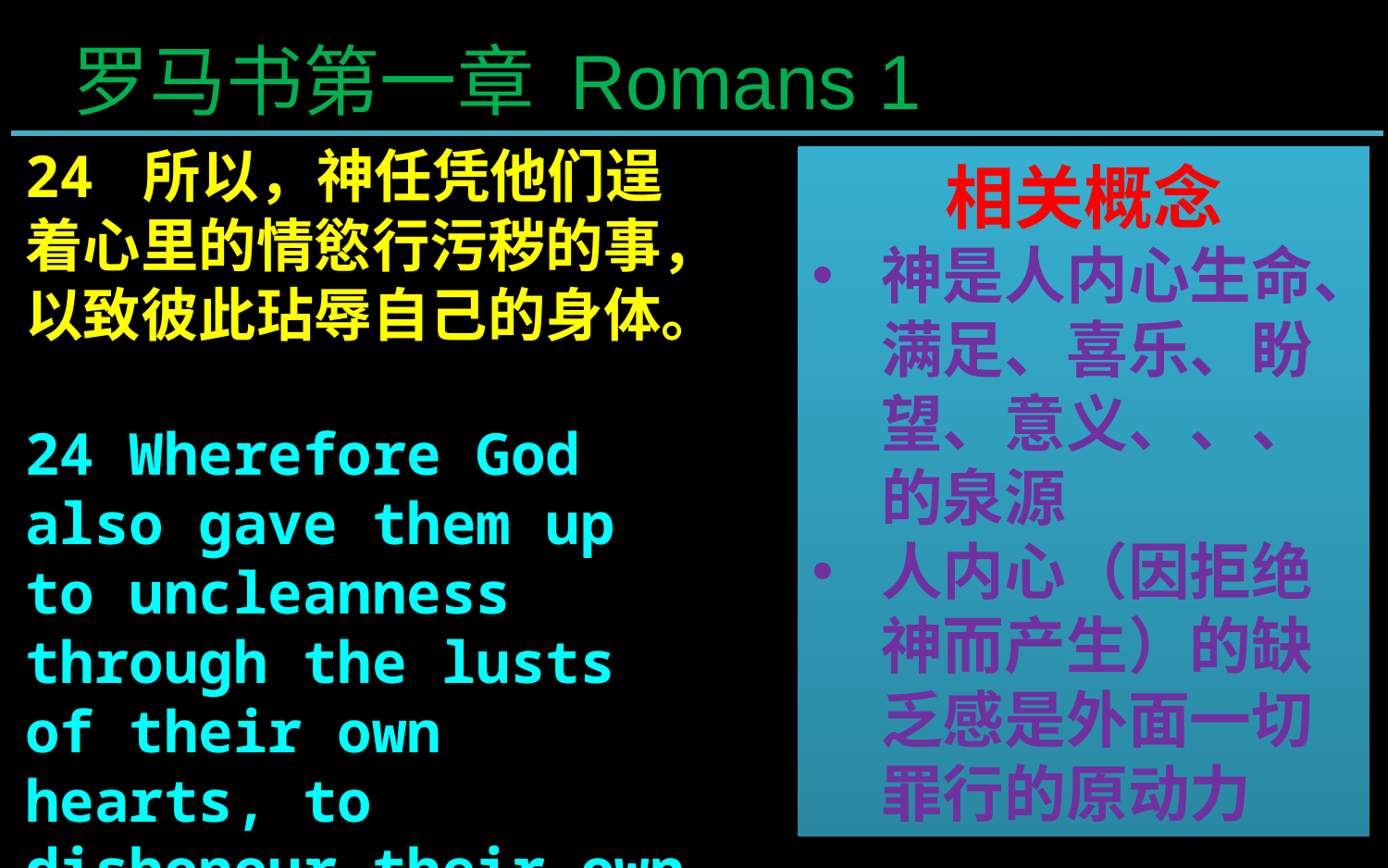

罗马书第一章 Romans 1
24 所以，神任凭他们逞着心里的情慾行污秽的事，以致彼此玷辱自己的身体。
24 Wherefore God also gave them up to uncleanness through the lusts of their own hearts, to dishonour their own bodies between themselves:
相关概念
神是人内心生命、满足、喜乐、盼望、意义、、、的泉源
人内心（因拒绝神而产生）的缺乏感是外面一切罪行的原动力